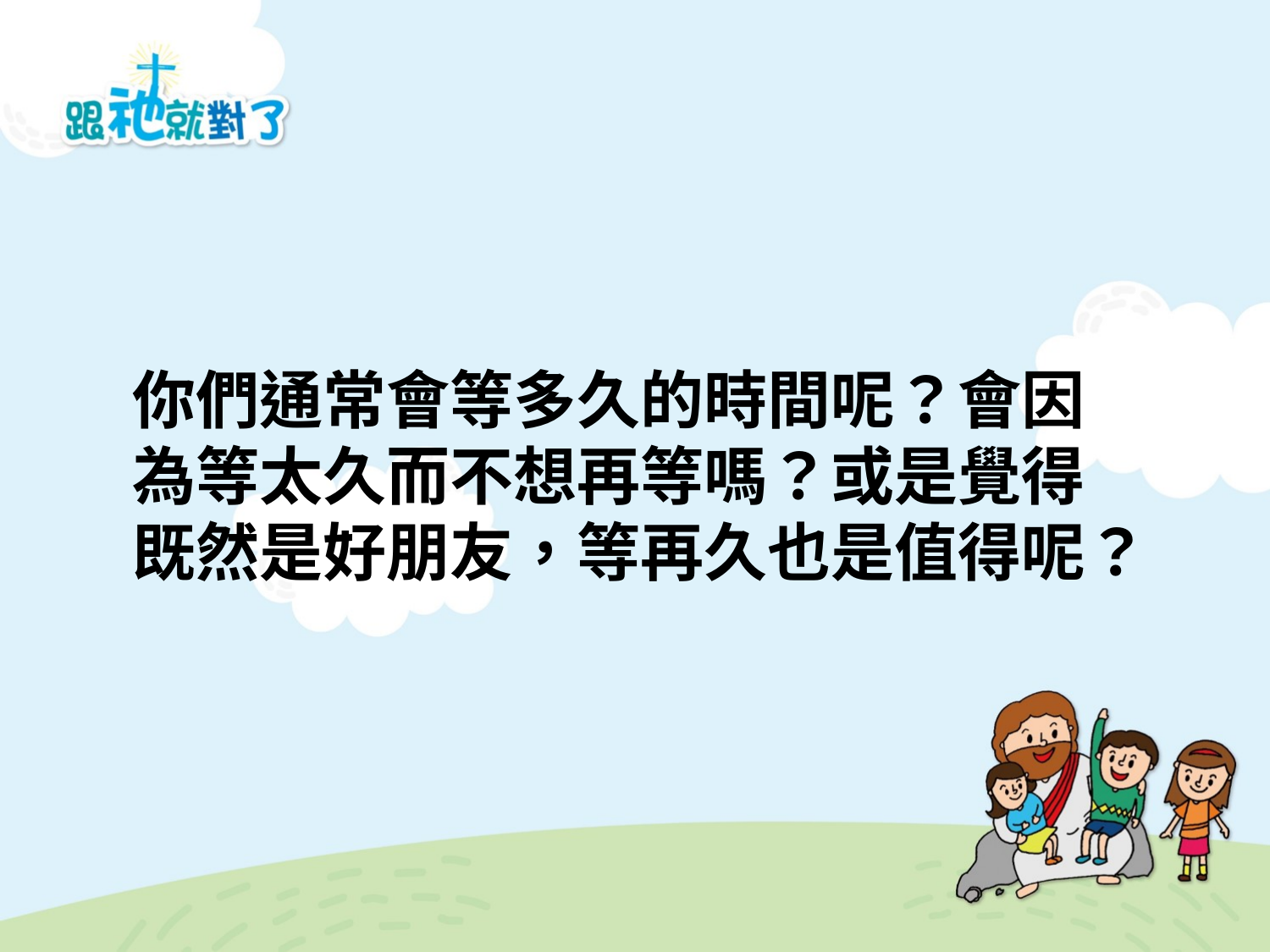

你們通常會等多久的時間呢？會因為等太久而不想再等嗎？或是覺得既然是好朋友，等再久也是值得呢？